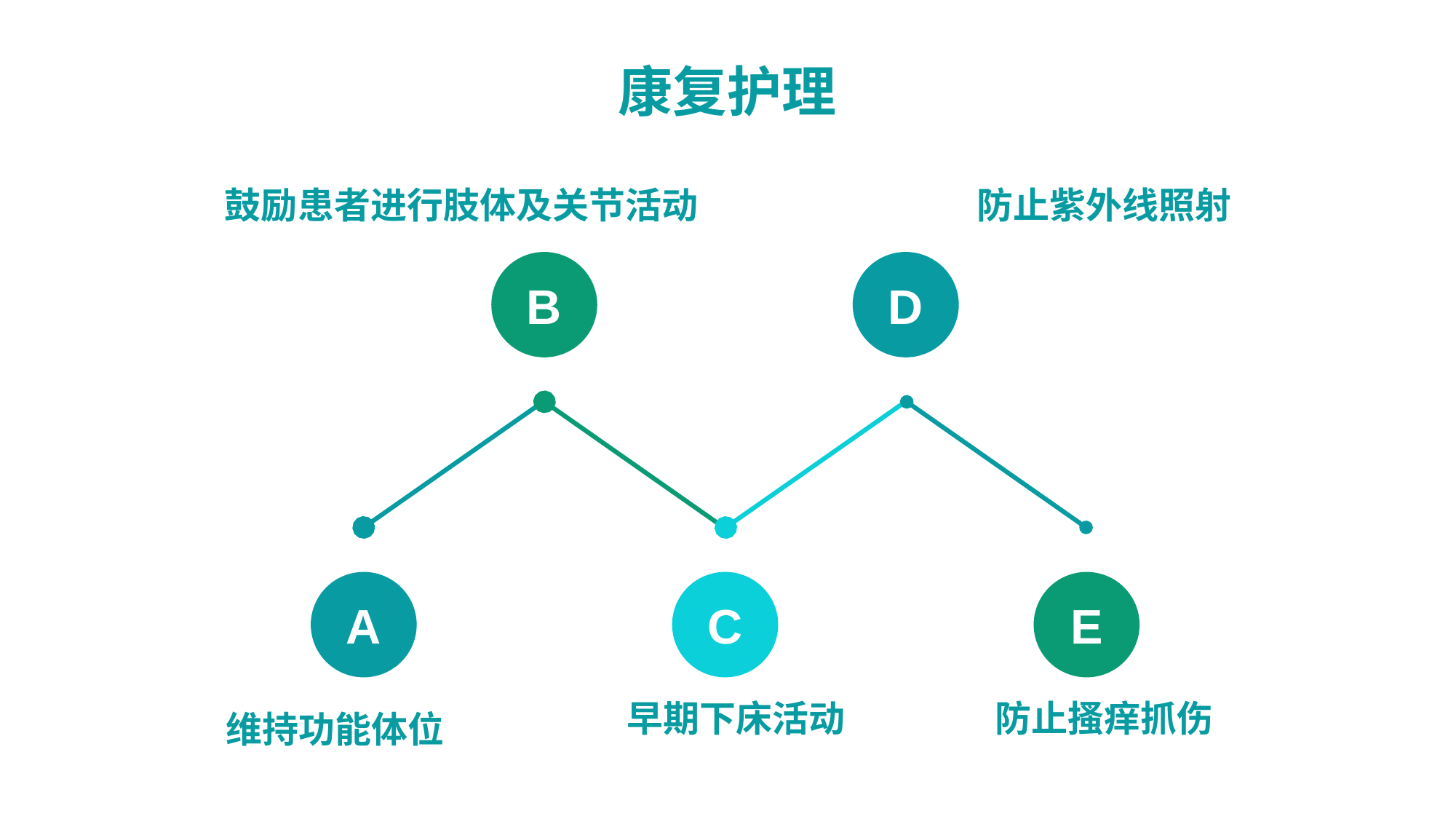

康复护理

鼓励患者进行肢体及关节活动
防止紫外线照射
B
D
A
C
E
早期下床活动
防止搔痒抓伤
维持功能体位